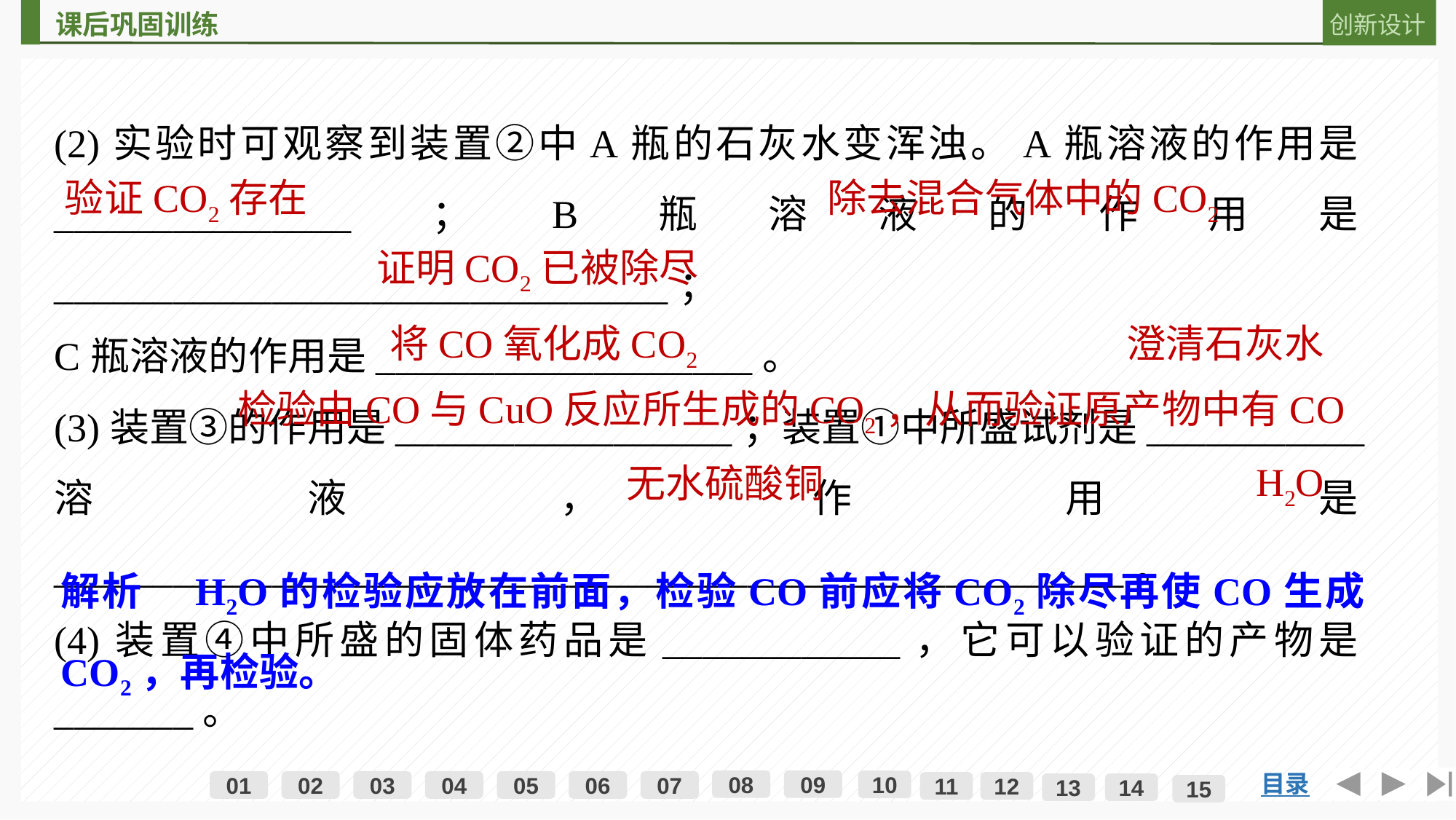

(2)实验时可观察到装置②中A瓶的石灰水变浑浊。A瓶溶液的作用是_______________；B瓶溶液的作用是_______________________________；
C瓶溶液的作用是___________________。
(3)装置③的作用是_________________；装置①中所盛试剂是___________溶液，作用是______________________________________________________。
(4)装置④中所盛的固体药品是____________，它可以验证的产物是_______。
验证CO2存在
除去混合气体中的CO2
证明CO2已被除尽
澄清石灰水
将CO氧化成CO2
检验由CO与CuO反应所生成的CO2，从而验证原产物中有CO
H2O
无水硫酸铜
解析　H2O的检验应放在前面，检验CO前应将CO2除尽再使CO生成CO2，再检验。